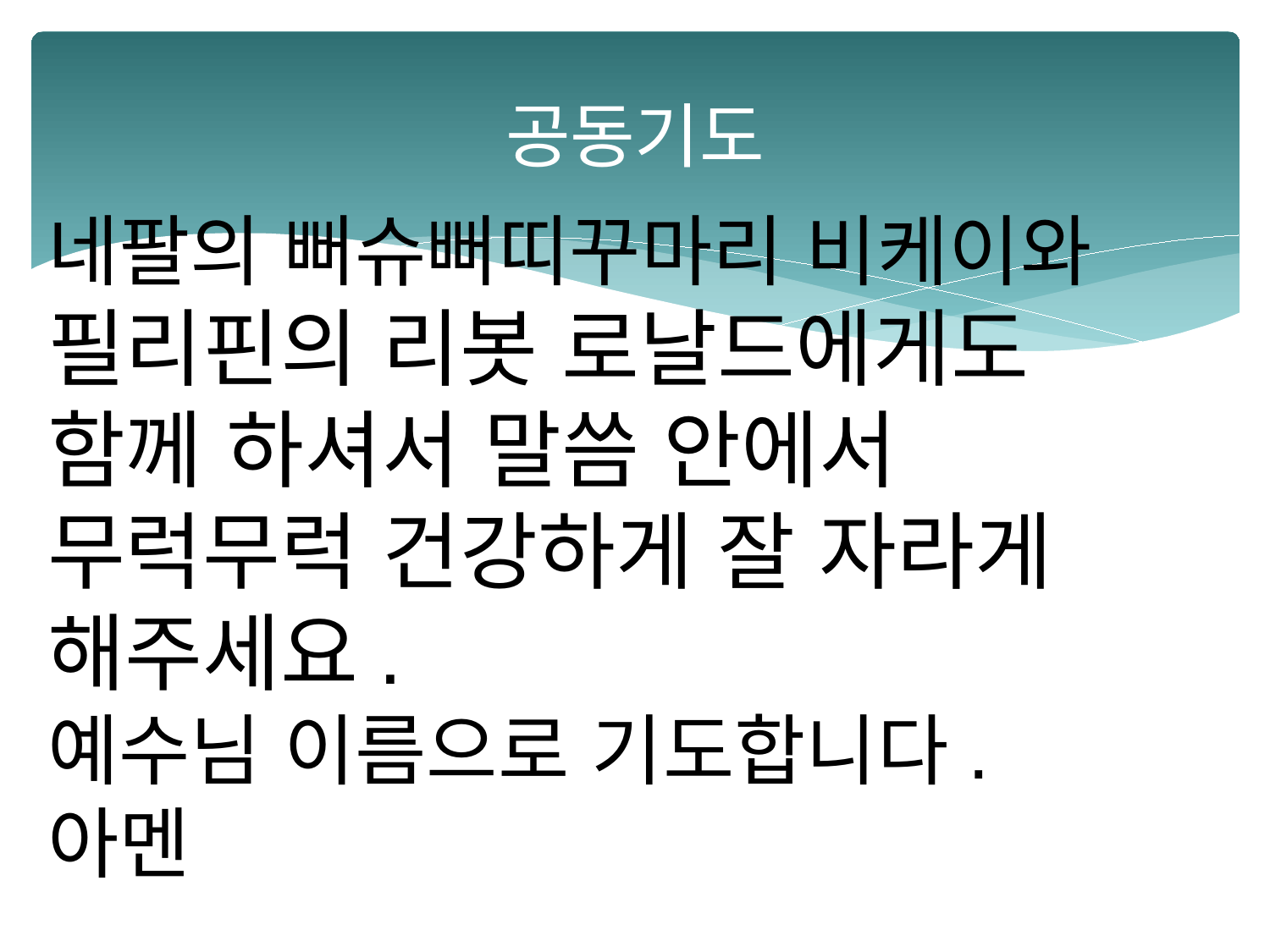

# 공동기도

네팔의 뻐슈뻐띠꾸마리 비케이와
필리핀의 리봇 로날드에게도
함께 하셔서 말씀 안에서
무럭무럭 건강하게 잘 자라게
해주세요.
예수님 이름으로 기도합니다.
아멘